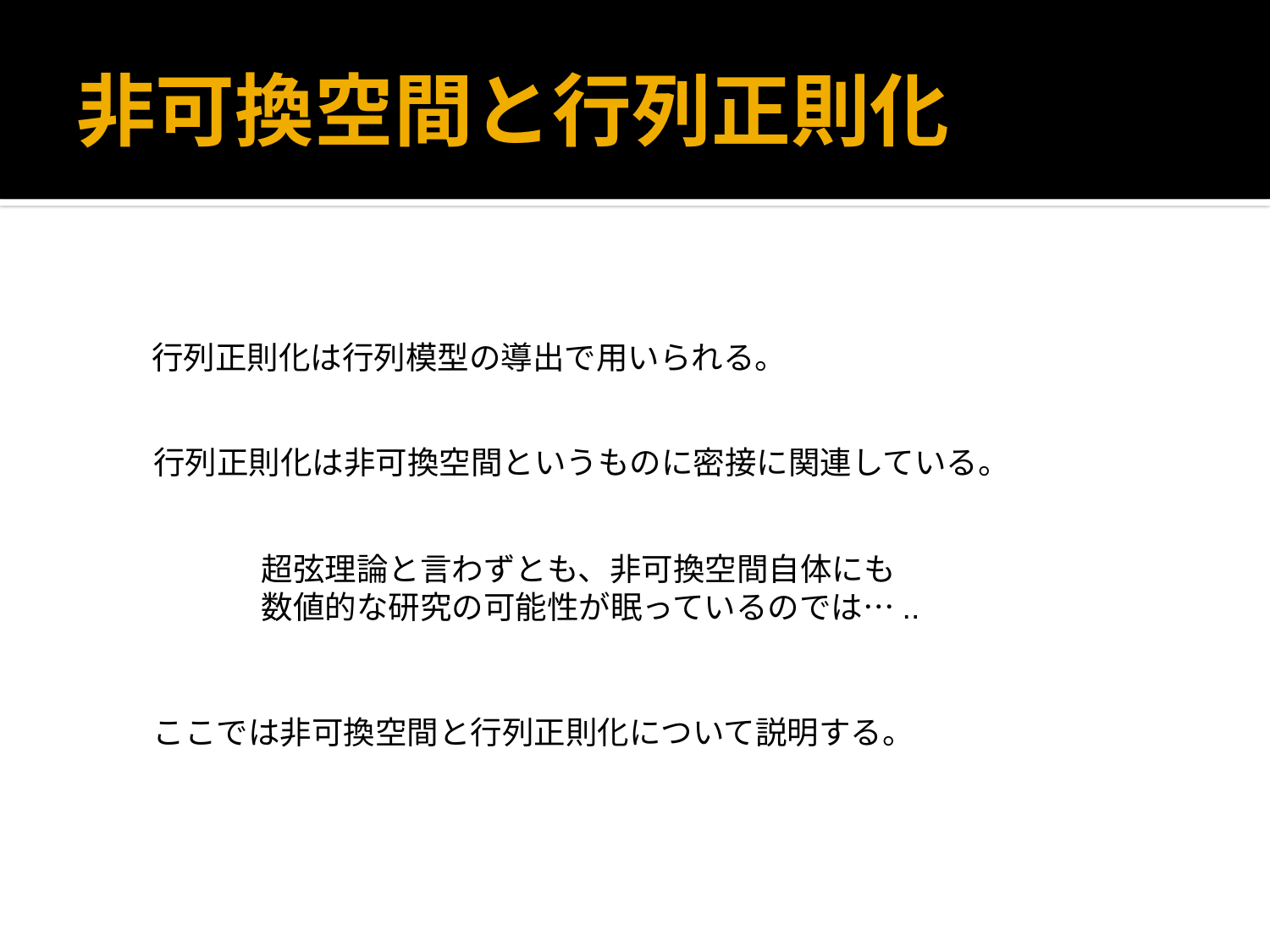

# 非可換空間と行列正則化
行列正則化は行列模型の導出で用いられる。
行列正則化は非可換空間というものに密接に関連している。
超弦理論と言わずとも、非可換空間自体にも
数値的な研究の可能性が眠っているのでは…..
ここでは非可換空間と行列正則化について説明する。